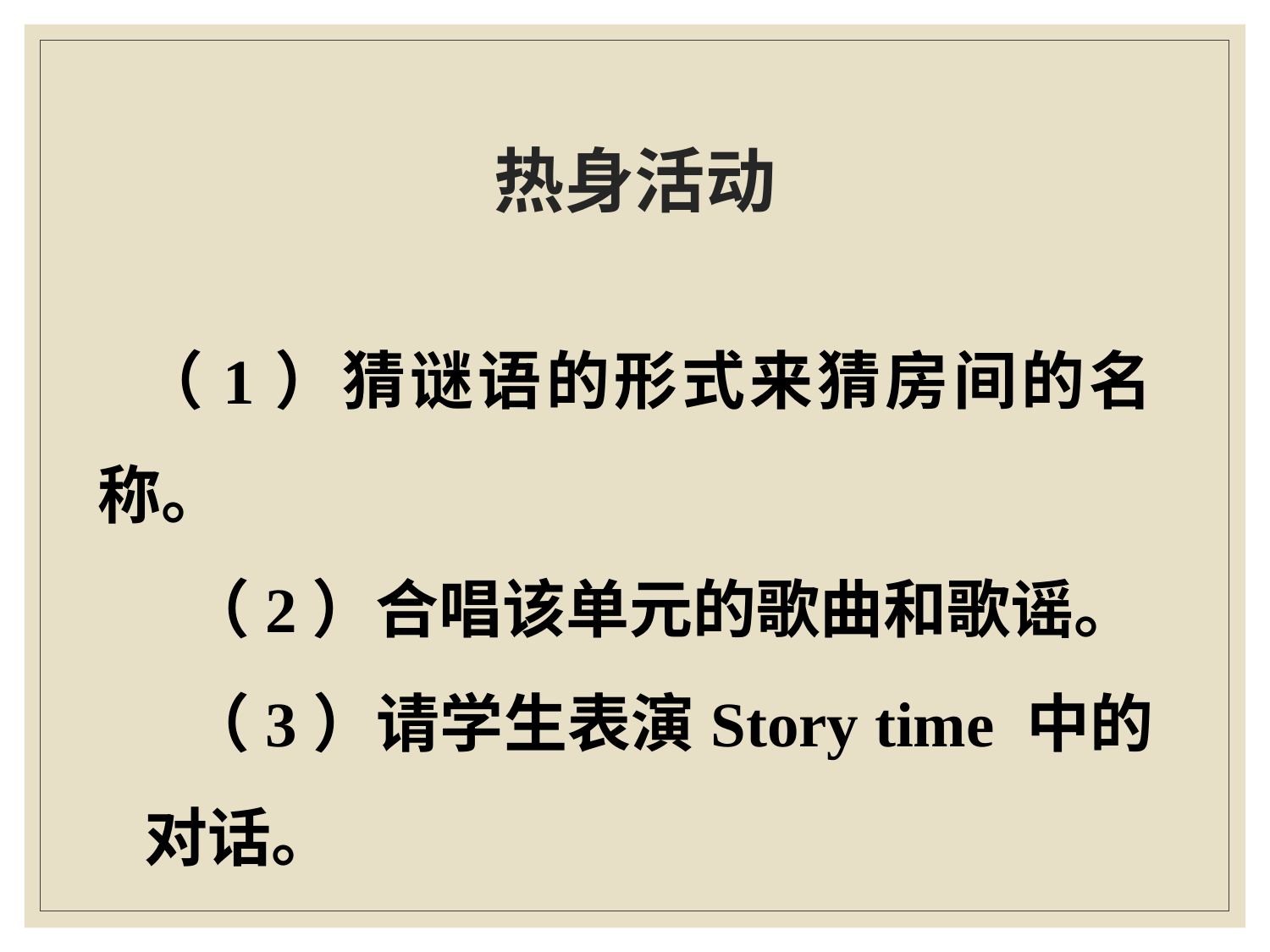

# 热身活动
（1）猜谜语的形式来猜房间的名称。
（2）合唱该单元的歌曲和歌谣。
（3）请学生表演Story time 中的对话。